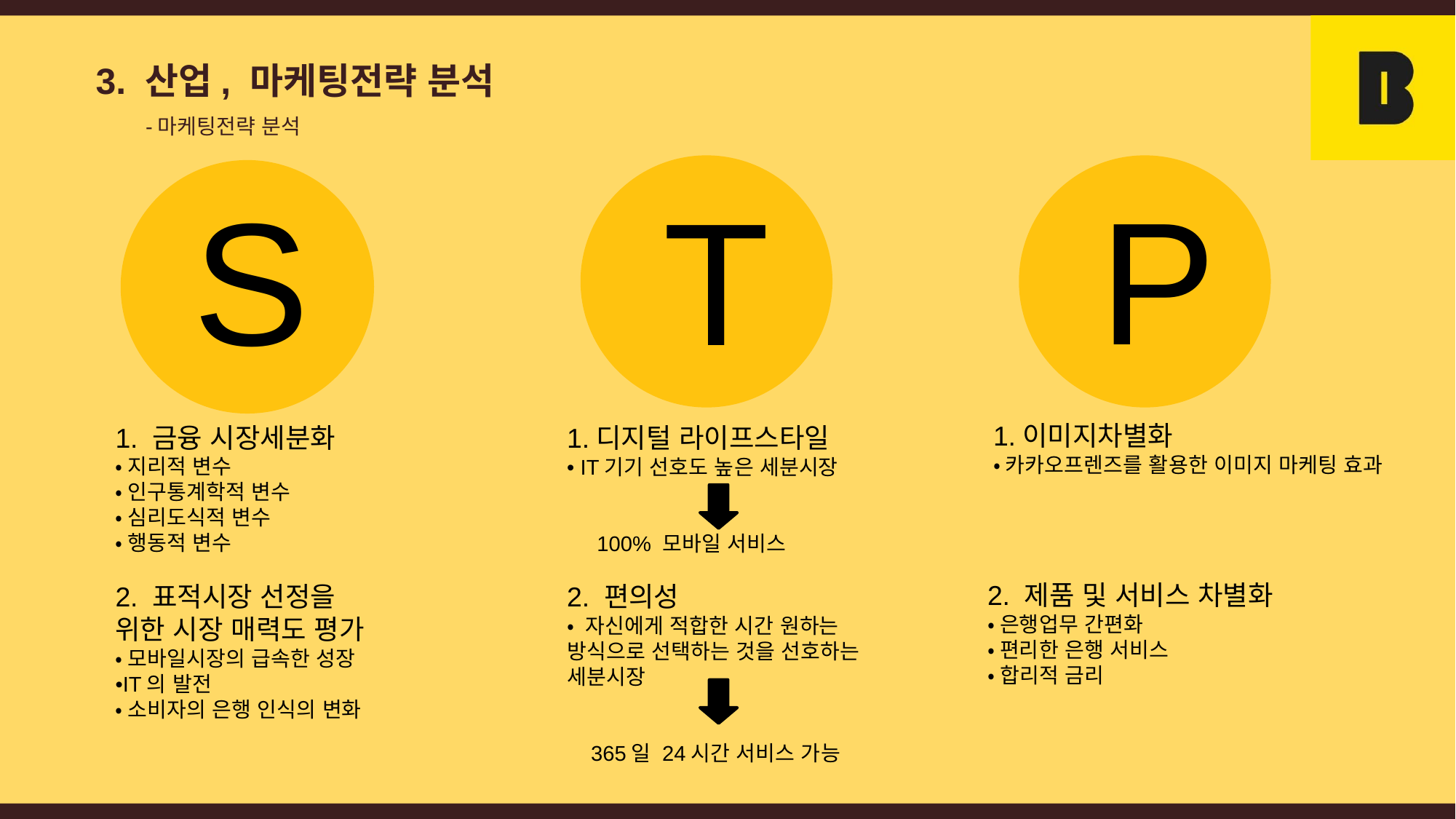

3. 산업, 마케팅전략 분석
-마케팅전략 분석

P
S
T
1.이미지차별화
•카카오프렌즈를 활용한 이미지 마케팅 효과

1. 금융 시장세분화
•지리적 변수
•인구통계학적 변수
•심리도식적 변수
•행동적 변수

1.디지털 라이프스타일
• IT기기 선호도 높은 세분시장

     100% 모바일 서비스

2. 제품 및 서비스 차별화
•은행업무 간편화
•편리한 은행 서비스
•합리적 금리
2. 표적시장 선정을 위한 시장 매력도 평가
•모바일시장의 급속한 성장
•IT의 발전
•소비자의 은행 인식의 변화

2. 편의성
• 자신에게 적합한 시간 원하는 방식으로 선택하는 것을 선호하는 세분시장

    365일 24시간 서비스 가능